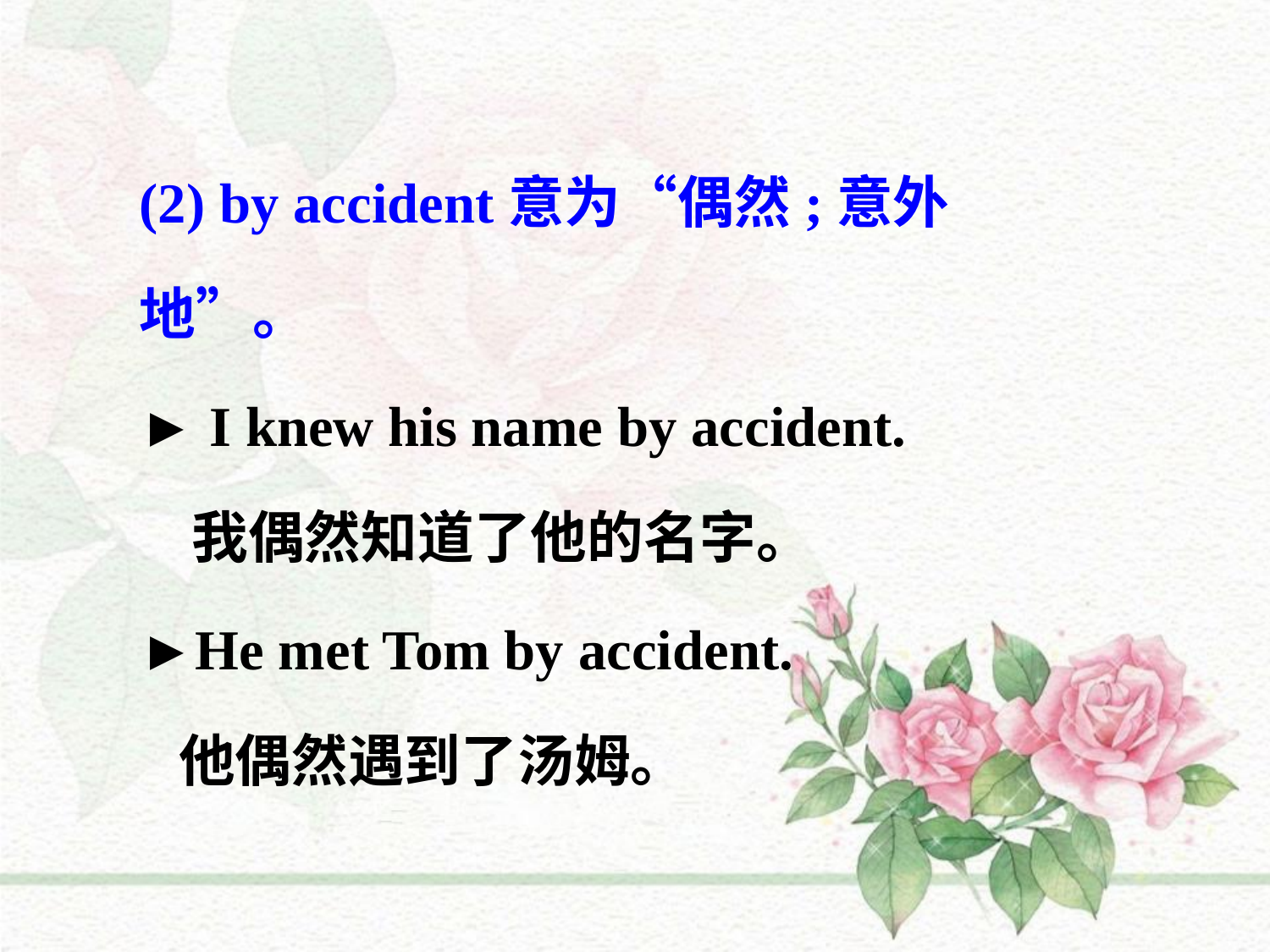

(2) by accident意为“偶然;意外地”。
► I knew his name by accident.
   我偶然知道了他的名字。
►He met Tom by accident.
  他偶然遇到了汤姆。